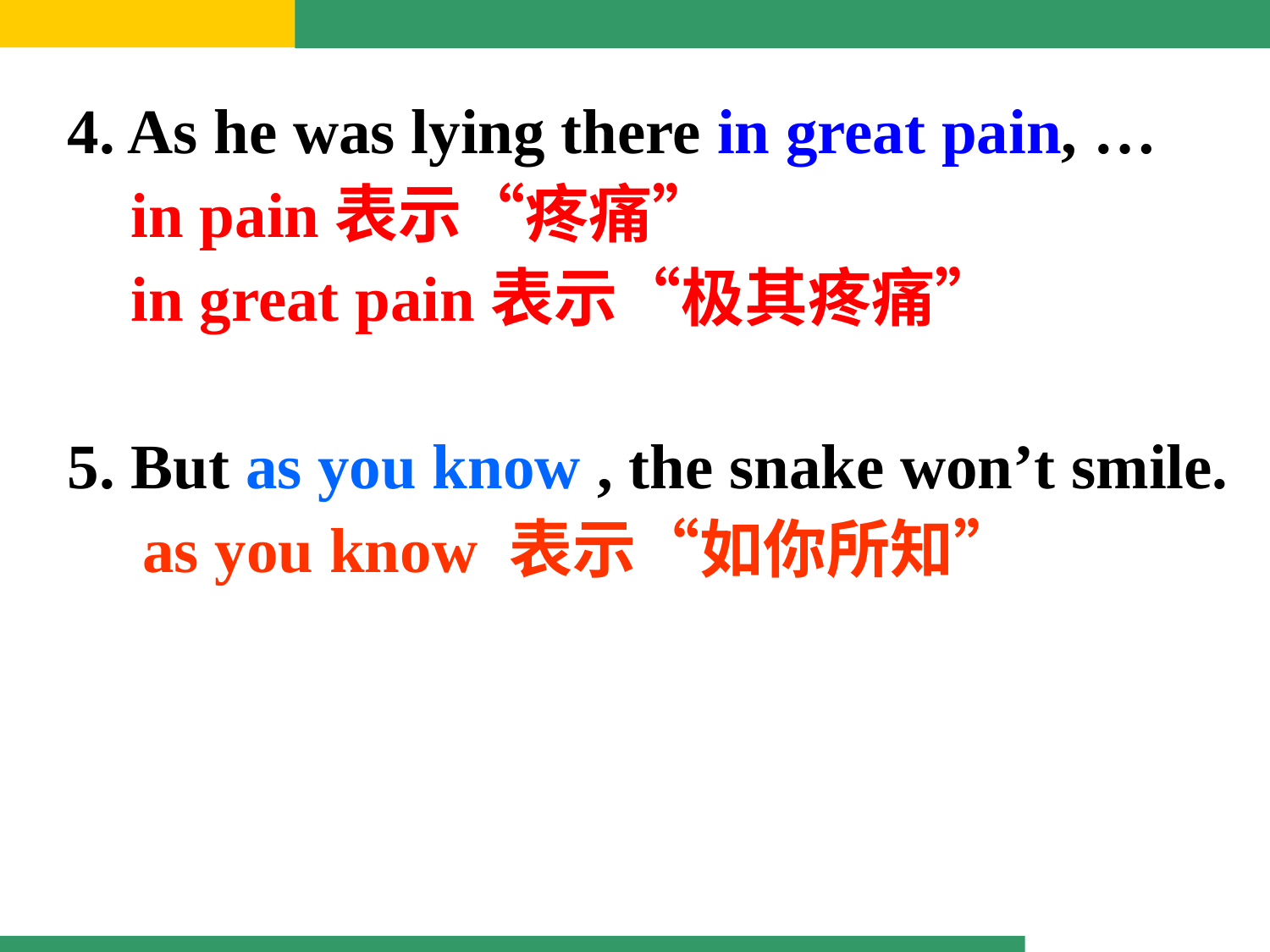

4. As he was lying there in great pain, …
    in pain表示“疼痛”
    in great pain表示“极其疼痛”

5. But as you know , the snake won’t smile. as you know 表示“如你所知”